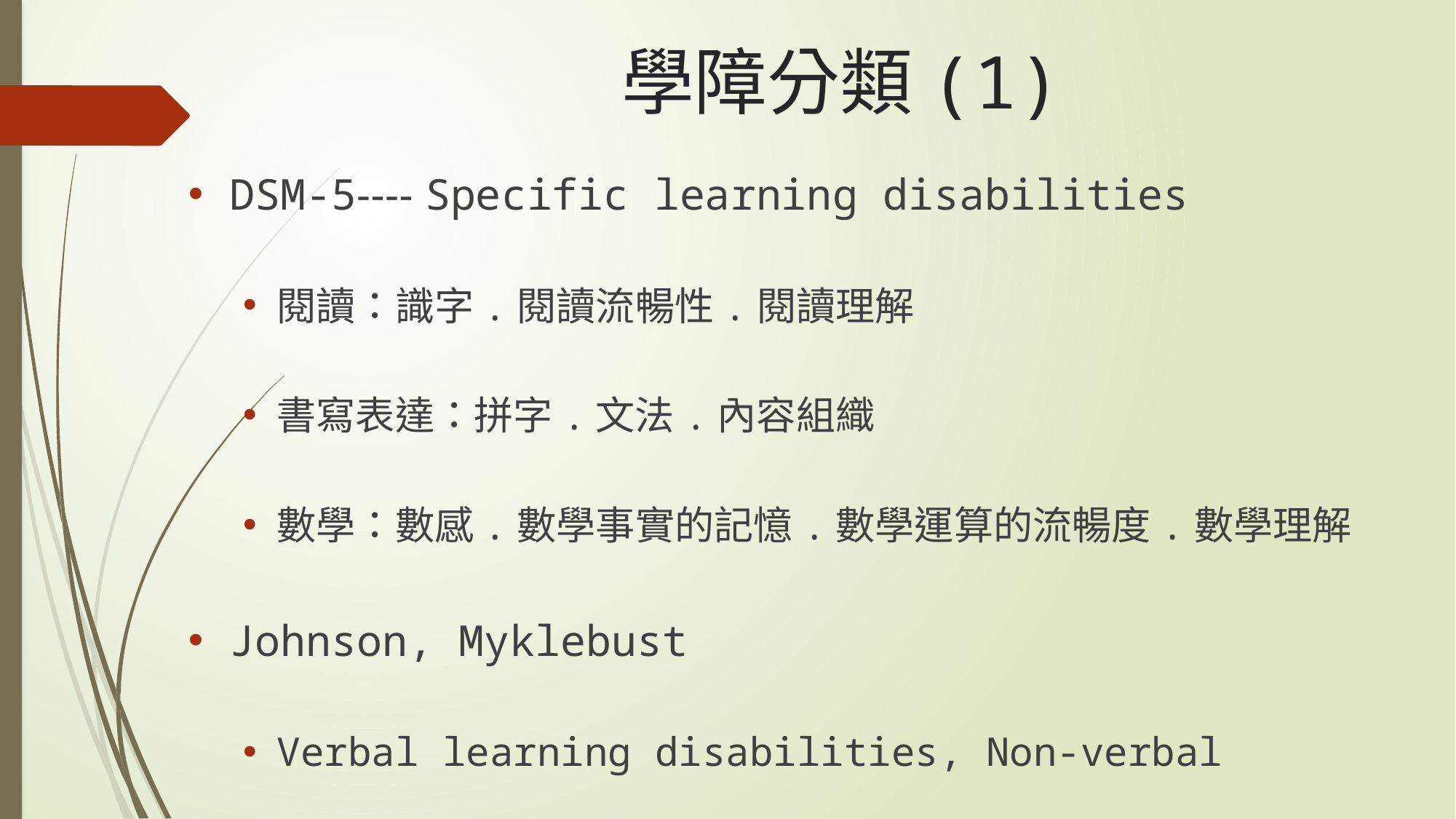

# 學障分類(1)
DSM-5---- Specific learning disabilities
閱讀：識字.閱讀流暢性.閱讀理解
書寫表達：拼字.文法.內容組織
數學：數感.數學事實的記憶.數學運算的流暢度.數學理解
Johnson, Myklebust
Verbal learning disabilities, Non-verbal learning disabilities